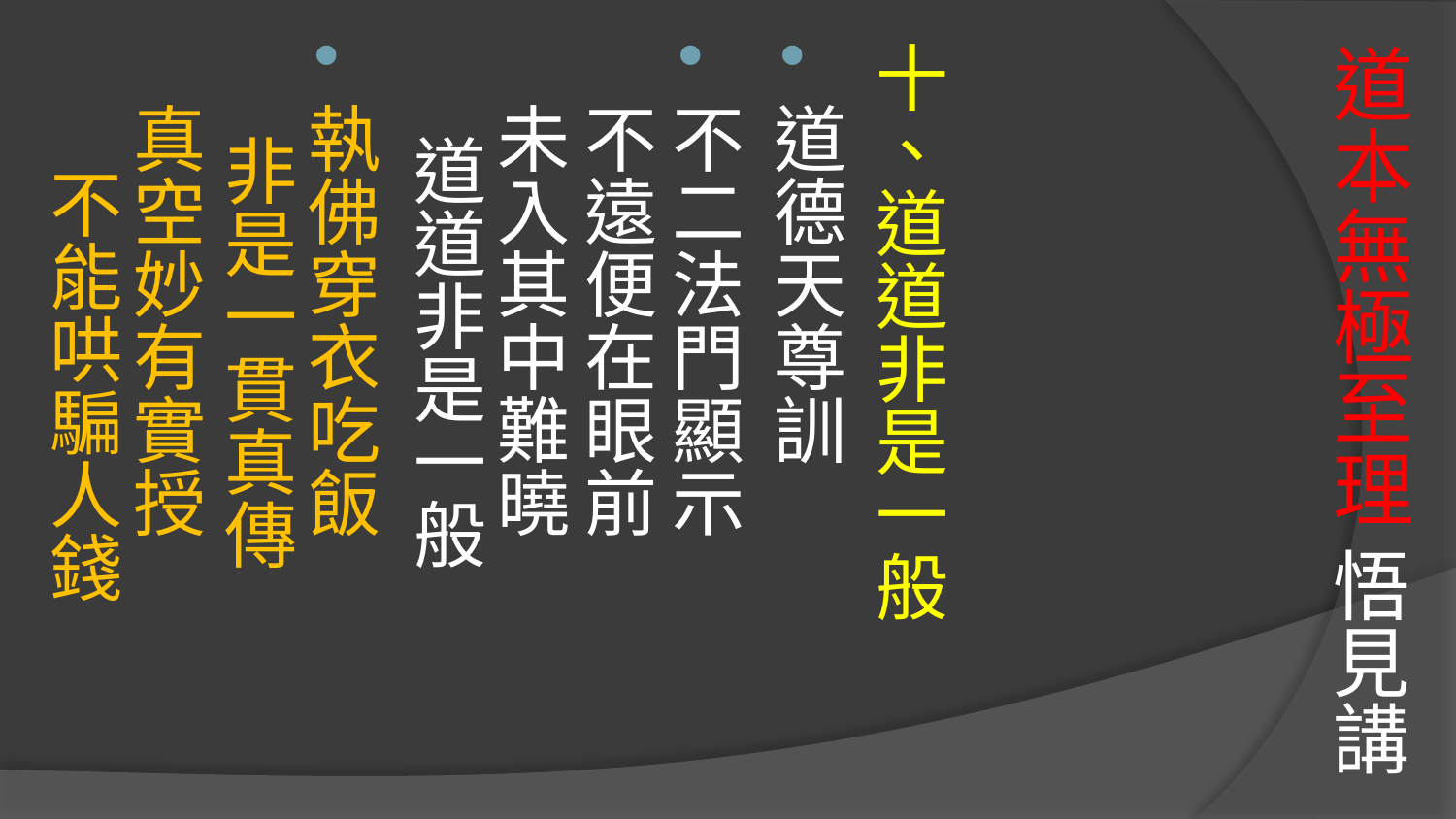

十、道道非是一般
道德天尊訓
不二法門顯示　        不遠便在眼前
未入其中難曉　             道道非是一般
執佛穿衣吃飯　             非是一貫真傳
真空妙有實授　               不能哄騙人錢
# 道本無極至理 悟見講